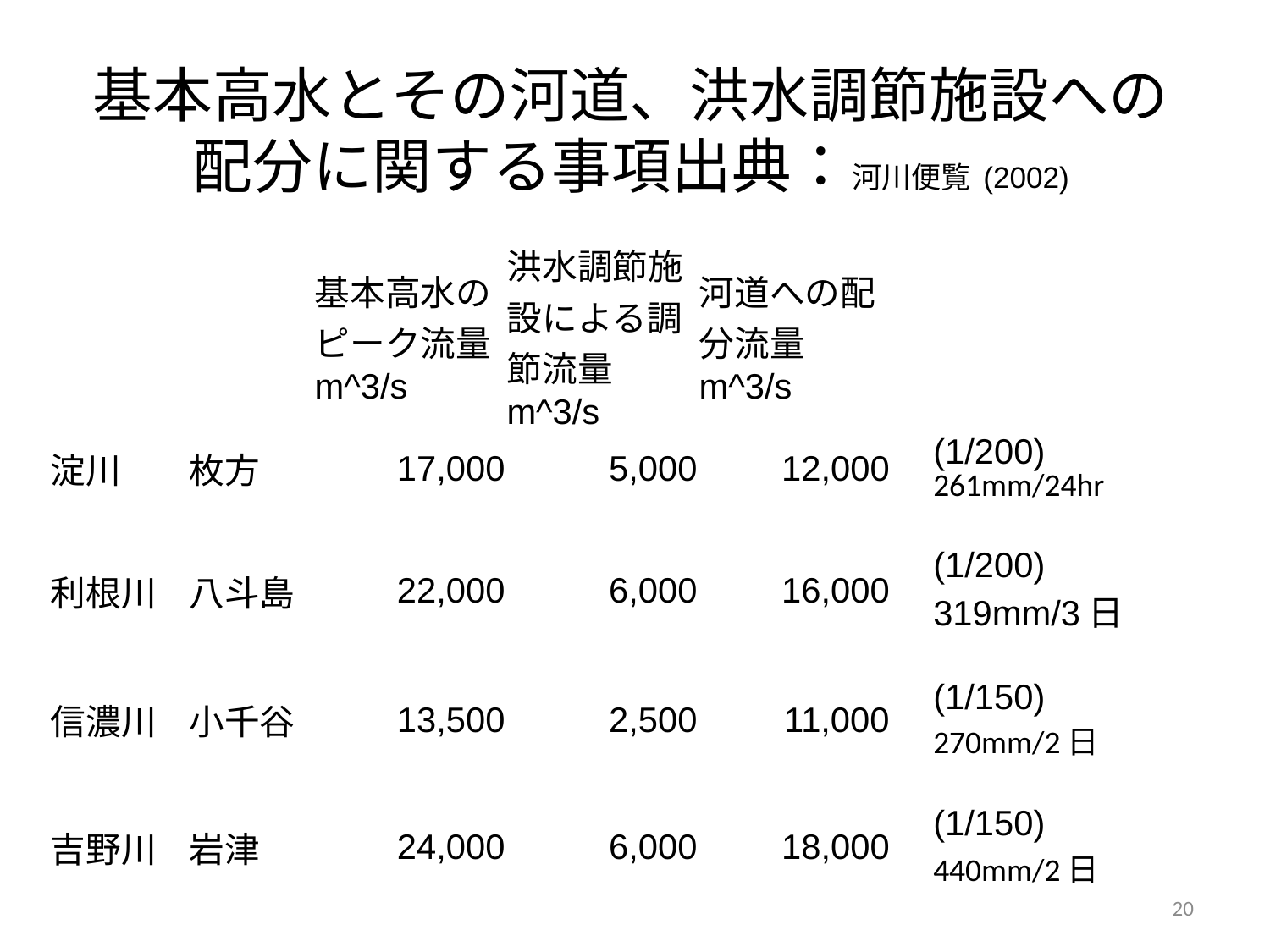

# 基本高水とその河道、洪水調節施設への配分に関する事項出典：河川便覧 (2002)
|  |  | 基本高水のピーク流量 m^3/s | 洪水調節施設による調節流量 m^3/s | 河道への配分流量 m^3/s |  |  |
| --- | --- | --- | --- | --- | --- | --- |
| 淀川 | 枚方 | 17,000 | 5,000 | 12,000 |  | (1/200) 261mm/24hr |
|  |  |  |  |  |  |  |
| 利根川 | 八斗島 | 22,000 | 6,000 | 16,000 |  | (1/200) 319mm/3日 |
|  |  |  |  |  |  |  |
| 信濃川 | 小千谷 | 13,500 | 2,500 | 11,000 |  | (1/150) 270mm/2日 |
|  |  |  |  |  |  |  |
| 吉野川 | 岩津 | 24,000 | 6,000 | 18,000 |  | (1/150) 440mm/2日 |
|  |  |  |  |  |  |  |
20